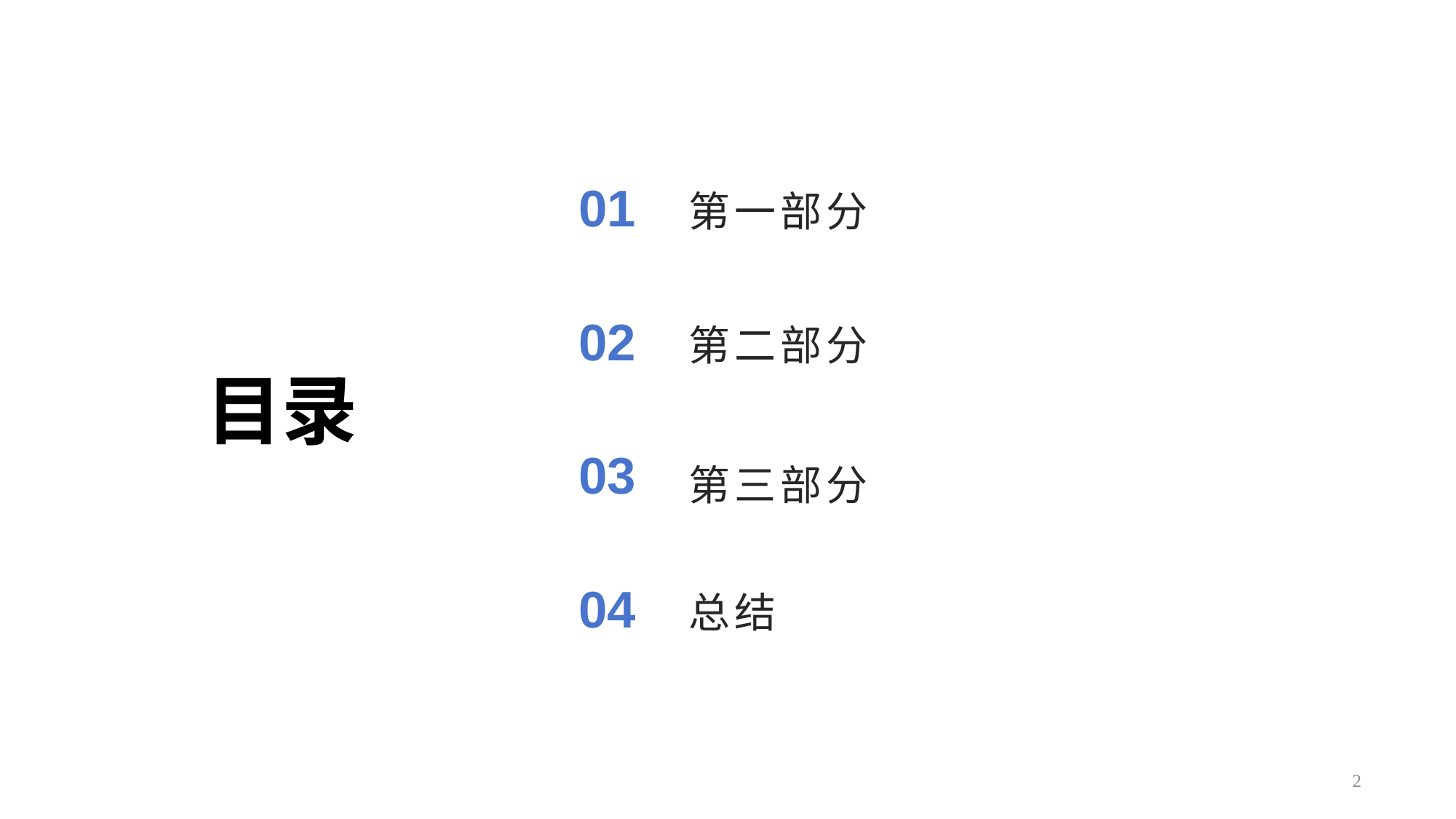

# 目录
01
第一部分
02
第二部分
03
第三部分
04
总结
2